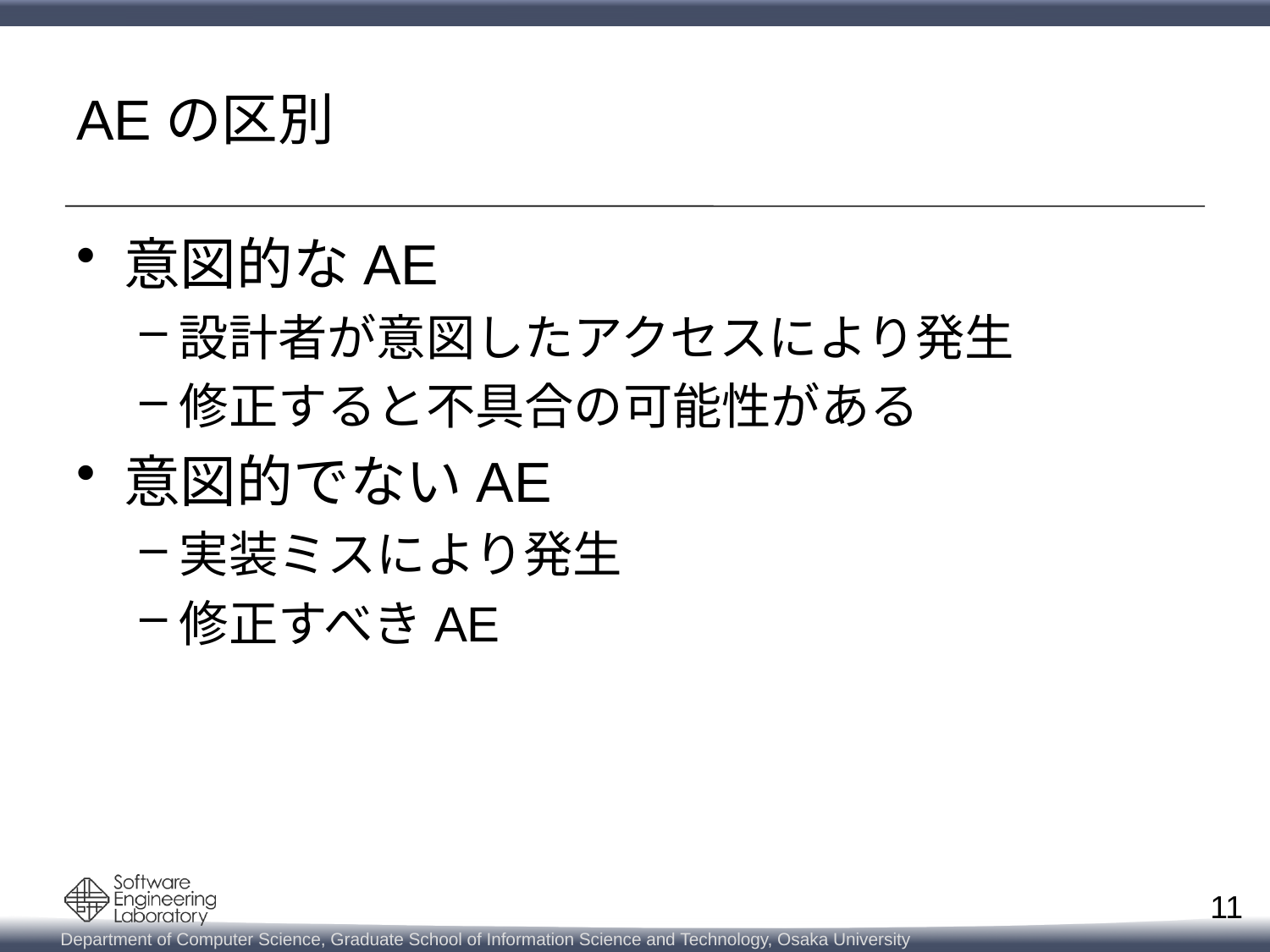

# AEの区別
意図的なAE
設計者が意図したアクセスにより発生
修正すると不具合の可能性がある
意図的でないAE
実装ミスにより発生
修正すべきAE

11